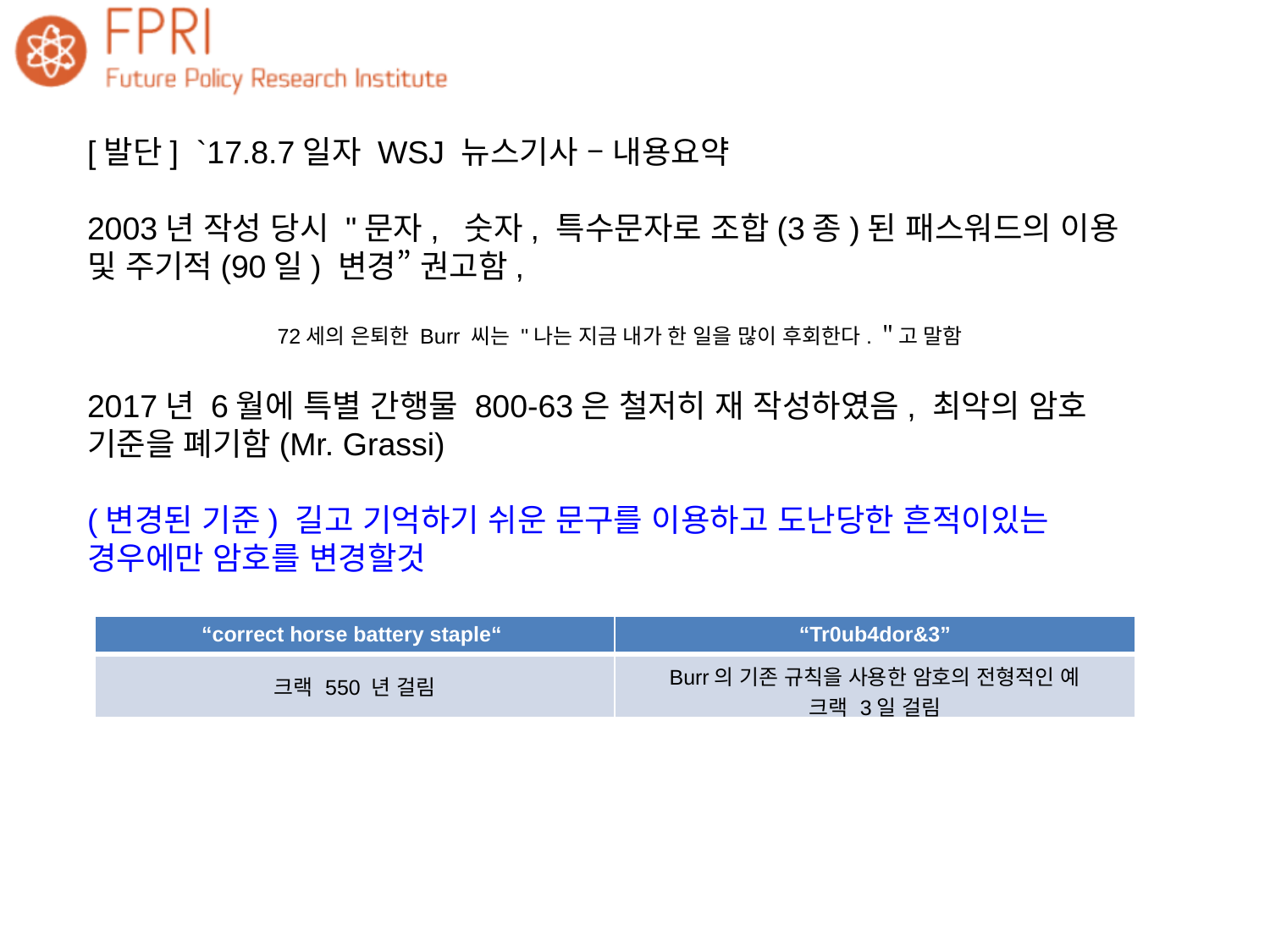

[발단]  `17.8.7일자 WSJ 뉴스기사 – 내용요약

2003년 작성 당시 "문자,  숫자, 특수문자로 조합(3종)된 패스워드의 이용 및 주기적(90일) 변경” 권고함,

72세의 은퇴한 Burr 씨는 "나는 지금 내가 한 일을 많이 후회한다.＂고 말함

2017년 6월에 특별 간행물 800-63은 철저히 재 작성하였음, 최악의 암호 기준을 폐기함(Mr. Grassi)

(변경된 기준) 길고 기억하기 쉬운 문구를 이용하고 도난당한 흔적이있는 경우에만 암호를 변경할것

| “correct horse battery staple“ | “Tr0ub4dor&3” |
| --- | --- |
| 크랙 550 년 걸림 | Burr의 기존 규칙을 사용한 암호의 전형적인 예 크랙 3일 걸림 |